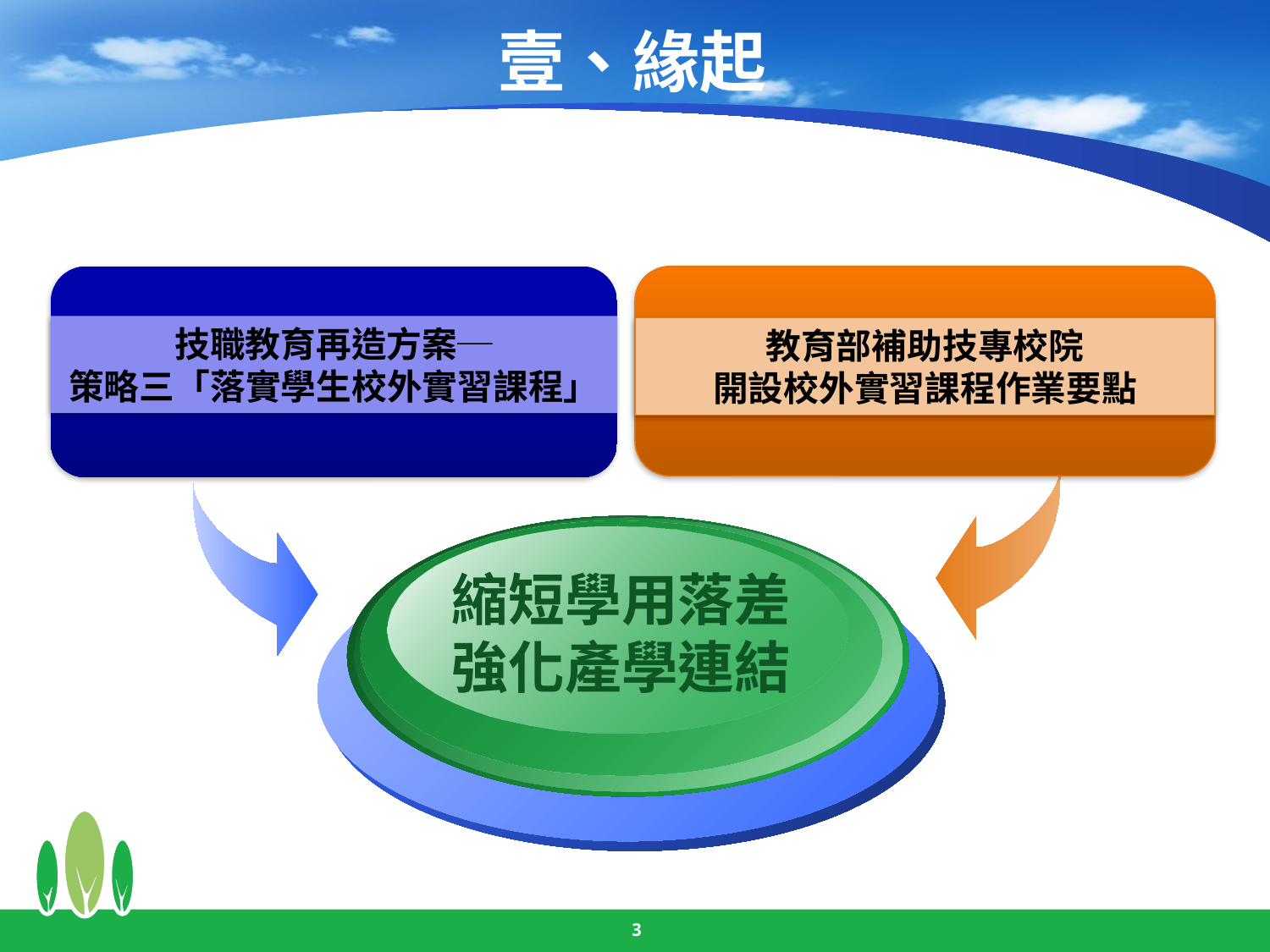

# 壹、緣起

技職教育再造方案─
策略三「落實學生校外實習課程」

教育部補助技專校院
開設校外實習課程作業要點

縮短學用落差
強化產學連結
3